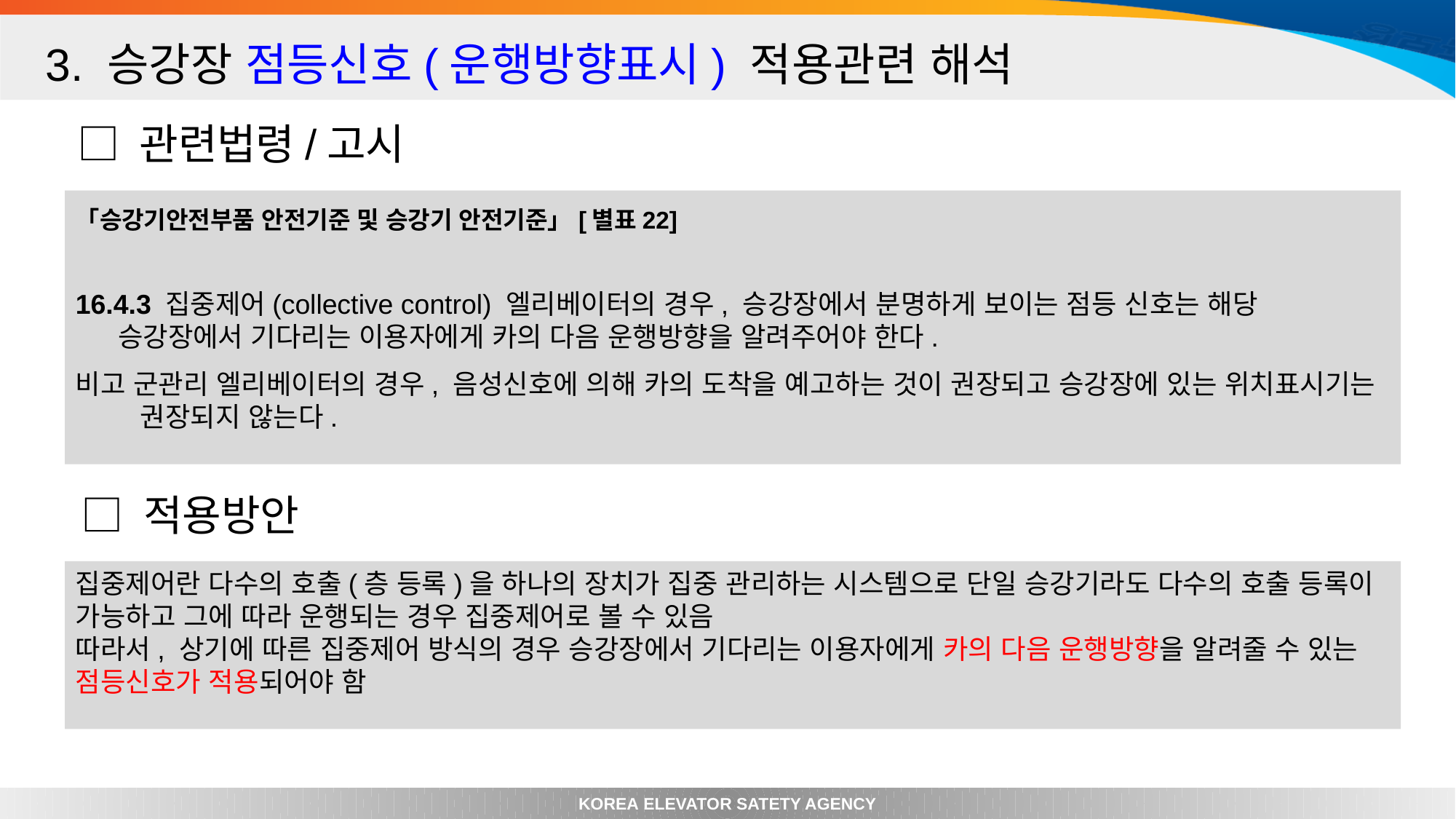

3. 승강장 점등신호(운행방향표시) 적용관련 해석
□ 관련법령/고시
「승강기안전부품 안전기준 및 승강기 안전기준」[별표22]

16.4.3 집중제어(collective control) 엘리베이터의 경우, 승강장에서 분명하게 보이는 점등 신호는 해당 승강장에서 기다리는 이용자에게 카의 다음 운행방향을 알려주어야 한다.
비고 군관리 엘리베이터의 경우, 음성신호에 의해 카의 도착을 예고하는 것이 권장되고 승강장에 있는 위치표시기는 권장되지 않는다.

□ 적용방안
집중제어란 다수의 호출(층 등록)을 하나의 장치가 집중 관리하는 시스템으로 단일 승강기라도 다수의 호출 등록이 가능하고 그에 따라 운행되는 경우 집중제어로 볼 수 있음
따라서, 상기에 따른 집중제어 방식의 경우 승강장에서 기다리는 이용자에게 카의 다음 운행방향을 알려줄 수 있는 점등신호가 적용되어야 함